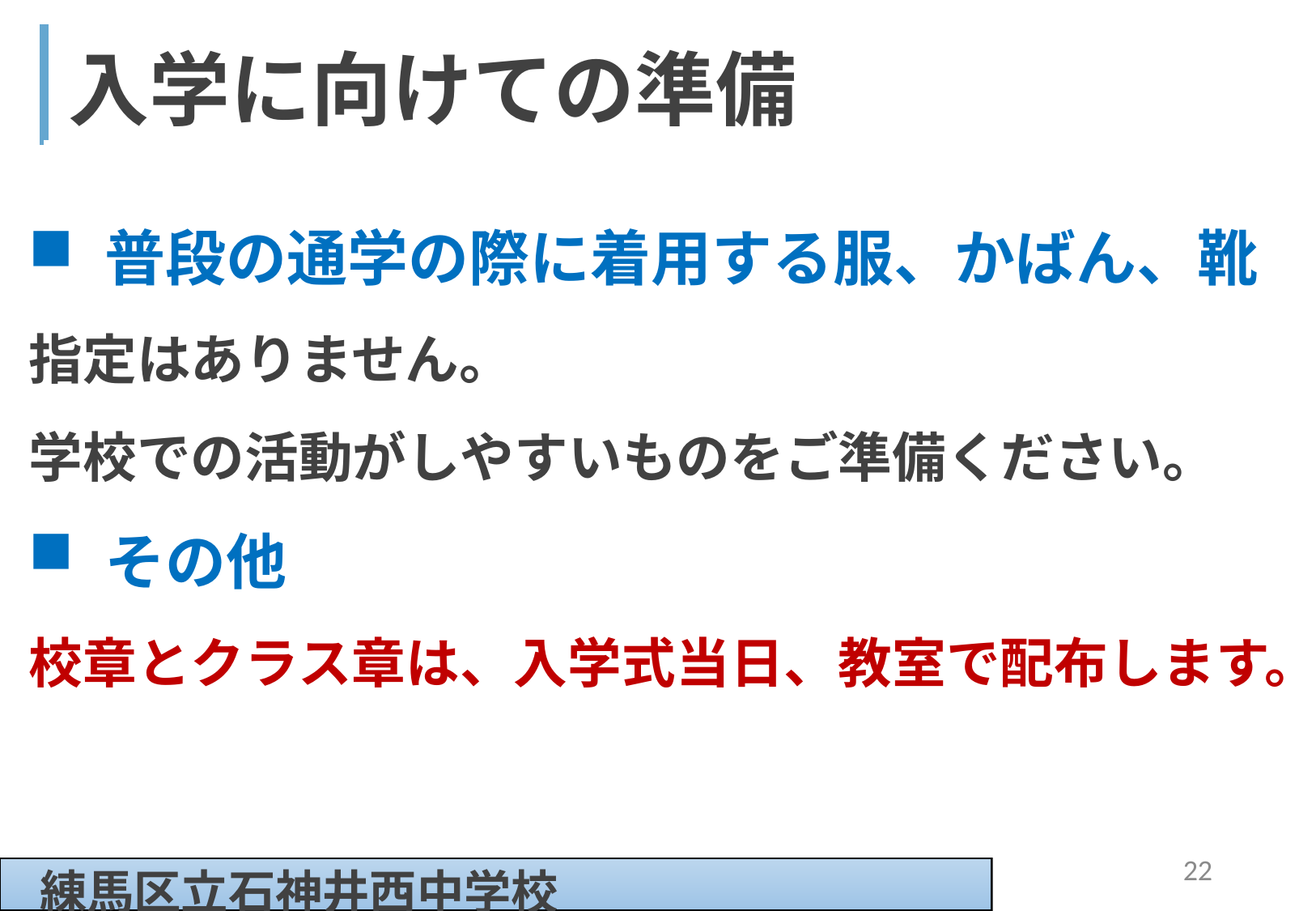

| 入学に向けての準備 |
| --- |
|  |
普段の通学の際に着用する服、かばん、靴
指定はありません。
学校での活動がしやすいものをご準備ください。
その他
校章とクラス章は、入学式当日、教室で配布します。

22